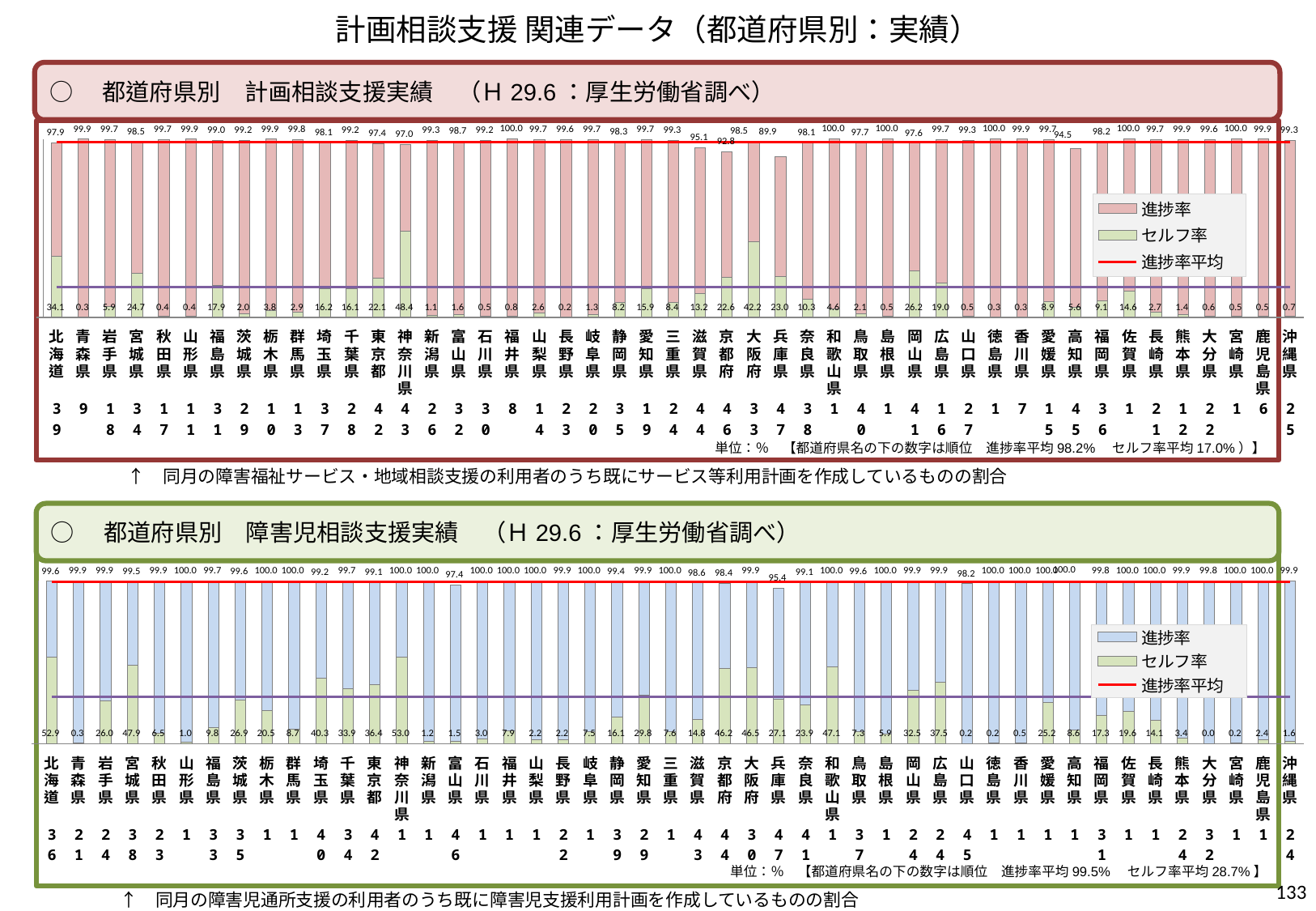

計画相談支援 関連データ（都道府県別：実績）
○　都道府県別　計画相談支援実績　（Ｈ29.6：厚生労働省調べ）

### Chart

| Category |  |  |  |  |  |
|---|---|---|---|---|---|
| 北海道 | 34.09157794512248 | 63.806905234269095 | 98.2 | 17.0 | 97.89848317939158 |
| 青森県 | 0.2998974035198485 | 99.6212444622636 | 98.2 | 17.0 | 99.92114186578345 |
| 岩手県 | 5.940155807365439 | 93.79496691910462 | 98.2 | 17.0 | 99.73512272647007 |
| 宮城県 | 24.698489272565695 | 73.81942705536876 | 98.2 | 17.0 | 98.51791632793446 |
| 秋田県 | 0.42475031569280225 | 99.3119110078703 | 98.2 | 17.0 | 99.7366613235631 |
| 山形県 | 0.4068445614454948 | 99.47363828784339 | 98.2 | 17.0 | 99.88048284928888 |
| 福島県 | 17.91954792177857 | 81.09392480147844 | 98.2 | 17.0 | 99.01347272325701 |
| 茨城県 | 1.9968850817666035 | 97.24683559170842 | 98.2 | 17.0 | 99.24372067347502 |
| 栃木県 | 3.765849214182674 | 96.14312446403927 | 98.2 | 17.0 | 99.90897367822195 |
| 群馬県 | 2.900966988996332 | 96.89936578970583 | 98.2 | 17.0 | 99.80033277870216 |
| 埼玉県 | 16.238320920785377 | 81.8829588411194 | 98.2 | 17.0 | 98.12127976190477 |
| 千葉県 | 16.092023065833732 | 83.15681442075265 | 98.2 | 17.0 | 99.24883748658638 |
| 東京都 | 22.071383619527108 | 75.29746525185412 | 98.2 | 17.0 | 97.36884887138123 |
| 神奈川県 | 48.39687097732448 | 48.610025839381564 | 98.2 | 17.0 | 97.00689681670605 |
| 新潟県 | 1.1471196640130383 | 98.12481561912325 | 98.2 | 17.0 | 99.27193528313629 |
| 富山県 | 1.6348018841784429 | 97.0661416410506 | 98.2 | 17.0 | 98.70094352522905 |
| 石川県 | 0.4830917874396135 | 98.71450099089539 | 98.2 | 17.0 | 99.19759277833501 |
| 福井県 | 0.8062234794908063 | 99.15136170359982 | 98.2 | 17.0 | 99.95758518309063 |
| 山梨県 | 2.622673434856176 | 97.1241620081818 | 98.2 | 17.0 | 99.74683544303798 |
| 長野県 | 0.1825531360020863 | 99.4019164134071 | 98.2 | 17.0 | 99.58446954940918 |
| 岐阜県 | 1.3017306245297215 | 98.41315532985202 | 98.2 | 17.0 | 99.71488595438174 |
| 静岡県 | 8.193133634249762 | 90.13907887415643 | 98.2 | 17.0 | 98.33221250840619 |
| 愛知県 | 15.85827240265261 | 83.8661754332031 | 98.2 | 17.0 | 99.7244478358557 |
| 三重県 | 8.418448771145867 | 90.90785700677282 | 98.2 | 17.0 | 99.32630577791868 |
| 滋賀県 | 13.173173173173172 | 81.91534767205813 | 98.2 | 17.0 | 95.0885208452313 |
| 京都府 | 22.565622353937343 | 70.18458625549671 | 98.2 | 17.0 | 92.75020860943405 |
| 大阪府 | 42.16801245893916 | 56.354364631458864 | 98.2 | 17.0 | 98.52237709039802 |
| 兵庫県 | 22.957420759080396 | 66.945472864186 | 98.2 | 17.0 | 89.9028936232664 |
| 奈良県 | 10.282574568288853 | 87.83063297888096 | 98.2 | 17.0 | 98.11320754716981 |
| 和歌山県 | 4.645260951119938 | 95.35473904888006 | 98.2 | 17.0 | 100.0 |
| 鳥取県 | 2.0657742521897204 | 95.59400625136095 | 98.2 | 17.0 | 97.65978050355068 |
| 島根県 | 0.4913678618857902 | 99.50863213811421 | 98.2 | 17.0 | 100.0 |
| 岡山県 | 26.186399217221133 | 71.46080011396243 | 98.2 | 17.0 | 97.64719933118357 |
| 広島県 | 19.039466570553255 | 80.69990612648996 | 98.2 | 17.0 | 99.73937269704322 |
| 山口県 | 0.5049061636658093 | 98.74811955494236 | 98.2 | 17.0 | 99.25302571860817 |
| 徳島県 | 0.34619823054237725 | 99.65380176945763 | 98.2 | 17.0 | 100.0 |
| 香川県 | 0.3071724773460298 | 99.59282752265398 | 98.2 | 17.0 | 99.9 |
| 愛媛県 | 8.92114554727344 | 90.82059807457661 | 98.2 | 17.0 | 99.74174362185005 |
| 高知県 | 5.636604774535809 | 88.84961076431131 | 98.2 | 17.0 | 94.48621553884712 |
| 福岡県 | 9.130861657861518 | 89.07842251496552 | 98.2 | 17.0 | 98.20928417282704 |
| 佐賀県 | 14.588329336530775 | 85.41167066346922 | 98.2 | 17.0 | 100.0 |
| 長崎県 | 2.6981939508232395 | 96.99809645339977 | 98.2 | 17.0 | 99.696290404223 |
| 熊本県 | 1.4056705347529608 | 98.45694221239476 | 98.2 | 17.0 | 99.86261274714772 |
| 大分県 | 0.5837973774025508 | 99.05822875468981 | 98.2 | 17.0 | 99.64202613209235 |
| 宮崎県 | 0.45862412761714855 | 99.54137587238286 | 98.2 | 17.0 | 100.0 |
| 鹿児島県 | 0.46826222684703434 | 99.43173777315297 | 98.2 | 17.0 | 99.9 |
| 沖縄県 | 0.7392924787682531 | 98.53888294280156 | 98.2 | 17.0 | 99.27817542156981 |
単位：％　【都道府県名の下の数字は順位　進捗率平均98.2%　セルフ率平均17.0%）】
　↑　同月の障害福祉サービス・地域相談支援の利用者のうち既にサービス等利用計画を作成しているものの割合
○　都道府県別　障害児相談支援実績　（Ｈ29.6：厚生労働省調べ）

### Chart

| Category |  |  |  |  |  |
|---|---|---|---|---|---|
| 北海道 | 52.94835497412868 | 46.667497201898556 | 99.5 | 28.7 | 99.61585217602723 |
| 青森県 | 0.3003003003003003 | 99.64967468719344 | 99.5 | 28.7 | 99.94997498749375 |
| 岩手県 | 26.037906137184113 | 73.8620938628159 | 99.5 | 28.7 | 99.9 |
| 宮城県 | 47.91841296451523 | 51.60883953826564 | 99.5 | 28.7 | 99.52725250278087 |
| 秋田県 | 6.508875739644971 | 93.39260209286735 | 99.5 | 28.7 | 99.90147783251231 |
| 山形県 | 1.0359869138495092 | 98.96401308615049 | 99.5 | 28.7 | 100.0 |
| 福島県 | 9.765072176620436 | 89.98083409102496 | 99.5 | 28.7 | 99.7459062676454 |
| 茨城県 | 26.9077695102959 | 72.73016152418685 | 99.5 | 28.7 | 99.63793103448276 |
| 栃木県 | 20.516795865633075 | 79.48320413436693 | 99.5 | 28.7 | 100.0 |
| 群馬県 | 8.663205710577547 | 91.33679428942246 | 99.5 | 28.7 | 100.0 |
| 埼玉県 | 40.29046997389034 | 58.876129265530324 | 99.5 | 28.7 | 99.16659923942066 |
| 千葉県 | 33.88063377391019 | 65.84101993055154 | 99.5 | 28.7 | 99.72165370446173 |
| 東京都 | 36.38200733478033 | 62.68743247540022 | 99.5 | 28.7 | 99.06943981018055 |
| 神奈川県 | 52.961744138214726 | 47.038255861785274 | 99.5 | 28.7 | 100.0 |
| 新潟県 | 1.2127512127512128 | 98.78724878724879 | 99.5 | 28.7 | 100.0 |
| 富山県 | 1.537433155080214 | 95.85840017825313 | 99.5 | 28.7 | 97.39583333333334 |
| 石川県 | 3.048065650644783 | 96.95193434935521 | 99.5 | 28.7 | 100.0 |
| 福井県 | 7.873436350257543 | 92.12656364974245 | 99.5 | 28.7 | 100.0 |
| 山梨県 | 2.1630615640599005 | 97.8369384359401 | 99.5 | 28.7 | 100.0 |
| 長野県 | 2.178454192778275 | 97.76189773087219 | 99.5 | 28.7 | 99.94035192365047 |
| 岐阜県 | 7.50392464678179 | 92.4960753532182 | 99.5 | 28.7 | 100.0 |
| 静岡県 | 16.14756924491438 | 83.24699324080643 | 99.5 | 28.7 | 99.39456248572081 |
| 愛知県 | 29.815448545587873 | 70.07467476047977 | 99.5 | 28.7 | 99.89012330606764 |
| 三重県 | 7.617337778917671 | 92.38266222108233 | 99.5 | 28.7 | 100.0 |
| 滋賀県 | 14.839112777257107 | 83.77456559612551 | 99.5 | 28.7 | 98.61367837338263 |
| 京都府 | 46.23247663551402 | 52.21490691825251 | 99.5 | 28.7 | 98.44738355376653 |
| 大阪府 | 46.492197515582866 | 53.39299699141585 | 99.5 | 28.7 | 99.88519450699872 |
| 兵庫県 | 27.10068683326027 | 68.25220106474015 | 99.5 | 28.7 | 95.35288789800042 |
| 奈良県 | 23.888055972013994 | 75.19587569424002 | 99.5 | 28.7 | 99.08393166625402 |
| 和歌山県 | 47.05882352941176 | 52.94117647058824 | 99.5 | 28.7 | 100.0 |
| 鳥取県 | 7.327141382868938 | 92.26175892545584 | 99.5 | 28.7 | 99.58890030832477 |
| 島根県 | 5.900151285930408 | 94.0998487140696 | 99.5 | 28.7 | 100.0 |
| 岡山県 | 32.54127063531766 | 67.35872936468235 | 99.5 | 28.7 | 99.9 |
| 広島県 | 37.49507680189051 | 62.40492319810949 | 99.5 | 28.7 | 99.9 |
| 山口県 | 0.15043249341857842 | 98.04011403538497 | 99.5 | 28.7 | 98.19054652880355 |
| 徳島県 | 0.22796352583586624 | 99.77203647416414 | 99.5 | 28.7 | 100.0 |
| 香川県 | 0.520494469746259 | 99.47950553025375 | 99.5 | 28.7 | 100.0 |
| 愛媛県 | 25.171080035703657 | 74.82891996429635 | 99.5 | 28.7 | 100.0 |
| 高知県 | 8.594377510040161 | 91.40562248995984 | 99.5 | 28.7 | 100.0 |
| 福岡県 | 17.2941078700241 | 82.51511575306813 | 99.5 | 28.7 | 99.80922362309224 |
| 佐賀県 | 19.59697732997481 | 80.4030226700252 | 99.5 | 28.7 | 100.0 |
| 長崎県 | 14.144927536231883 | 85.85507246376812 | 99.5 | 28.7 | 100.0 |
| 熊本県 | 3.3523868376332455 | 96.54761316236676 | 99.5 | 28.7 | 99.9 |
| 大分県 | 0.0 | 99.76808905380335 | 99.5 | 28.7 | 99.76808905380335 |
| 宮崎県 | 0.24067388688327318 | 99.75932611311673 | 99.5 | 28.7 | 100.0 |
| 鹿児島県 | 2.4279783620581203 | 97.57202163794187 | 99.5 | 28.7 | 100.0 |
| 沖縄県 | 1.6488046166529264 | 98.25119538334708 | 99.5 | 28.7 | 99.9 |
単位：％　【都道府県名の下の数字は順位　進捗率平均99.5%　セルフ率平均28.7%】
133
　↑　同月の障害児通所支援の利用者のうち既に障害児支援利用計画を作成しているものの割合